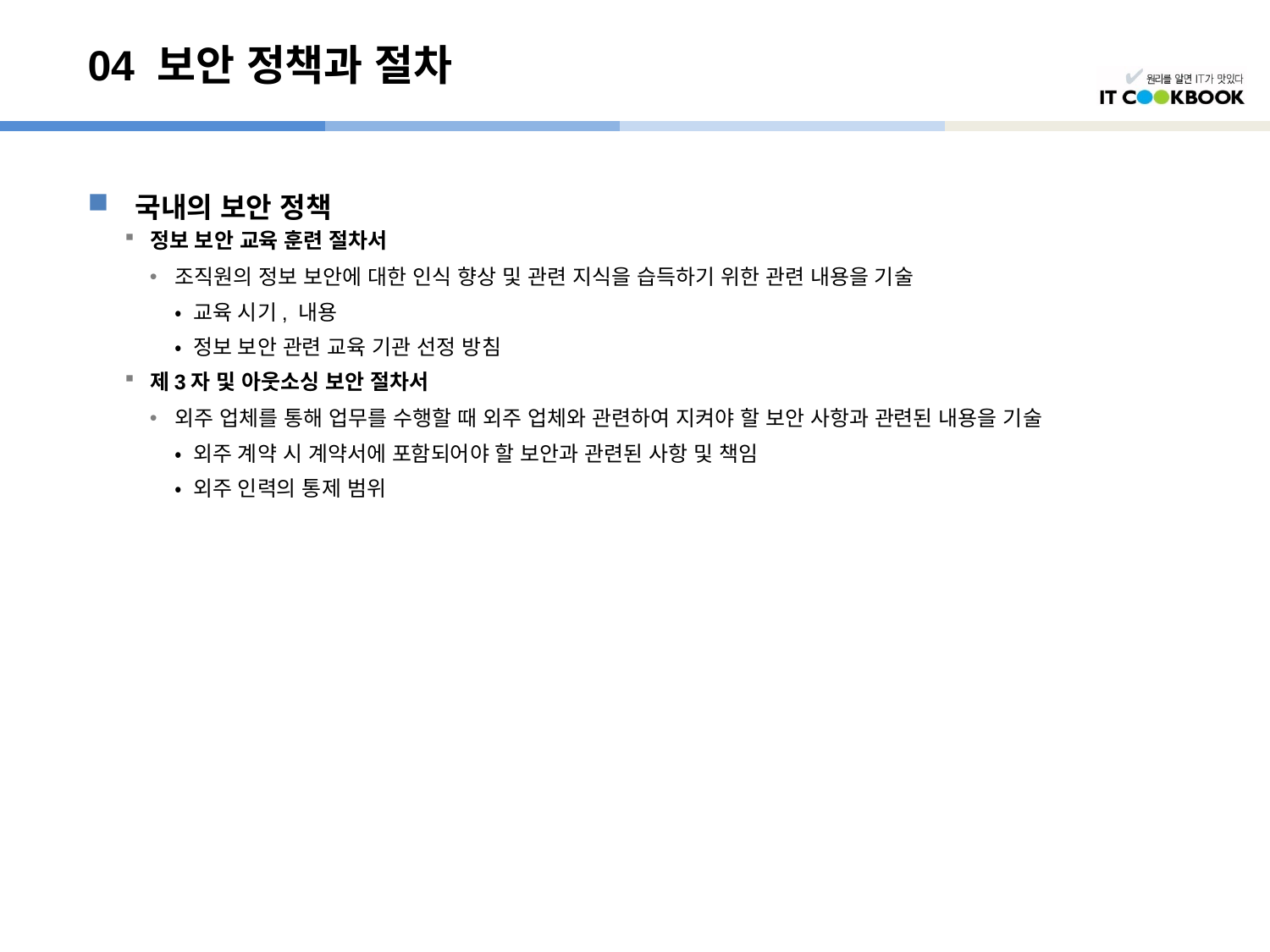

# 04 보안 정책과 절차
국내의 보안 정책
정보 보안 교육 훈련 절차서
조직원의 정보 보안에 대한 인식 향상 및 관련 지식을 습득하기 위한 관련 내용을 기술
	• 교육 시기, 내용
	• 정보 보안 관련 교육 기관 선정 방침
제3자 및 아웃소싱 보안 절차서
외주 업체를 통해 업무를 수행할 때 외주 업체와 관련하여 지켜야 할 보안 사항과 관련된 내용을 기술
	• 외주 계약 시 계약서에 포함되어야 할 보안과 관련된 사항 및 책임
	• 외주 인력의 통제 범위